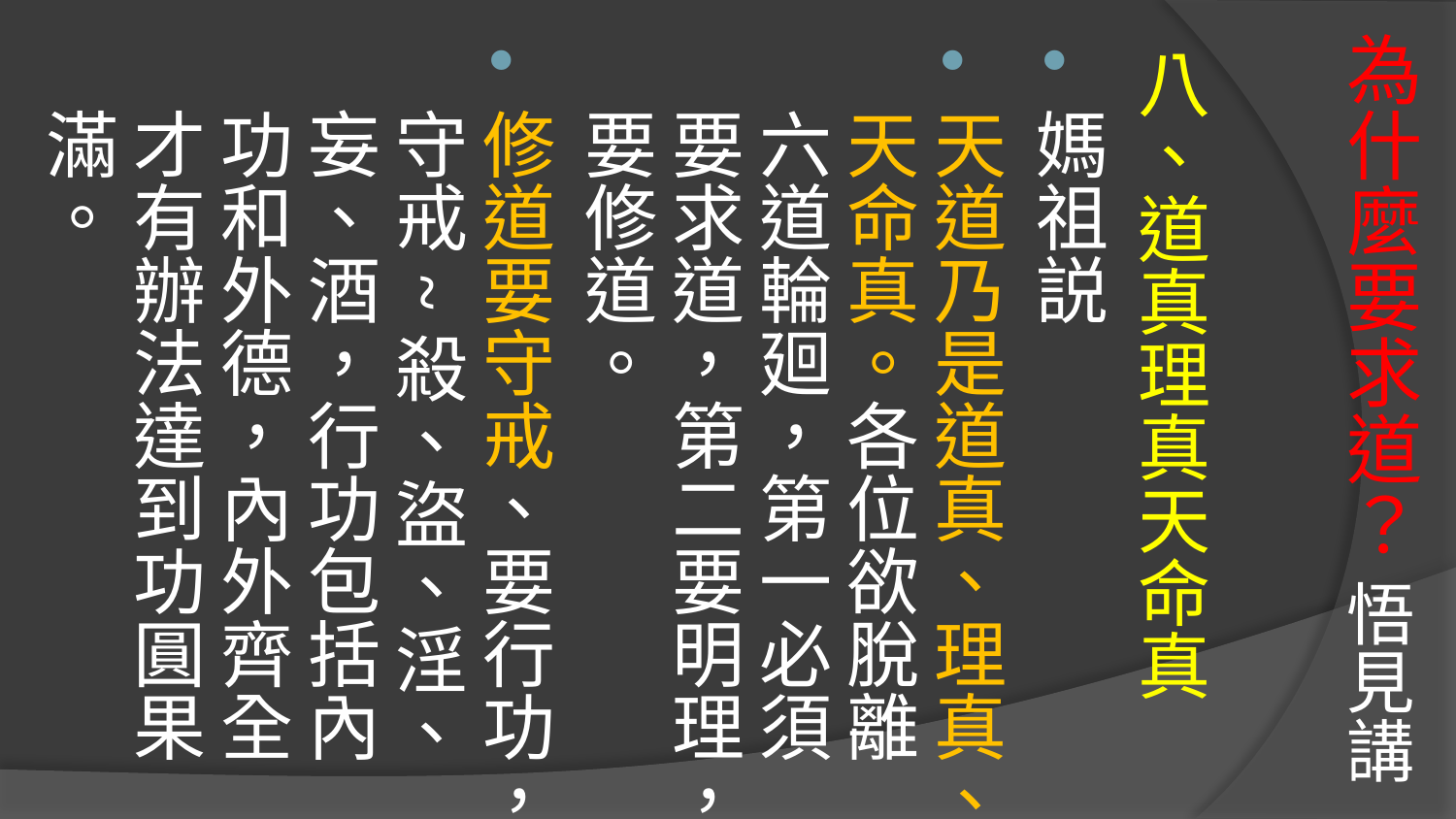

# 為什麼要求道？ 悟見講
八、道真理真天命真
媽祖説
天道乃是道真、理真、天命真。各位欲脫離六道輪廻，第一必須要求道，第二要明理，要修道。
修道要守戒、要行功，守戒~殺、盜、淫、妄、酒，行功包括內功和外德，內外齊全才有辦法達到功圓果滿。